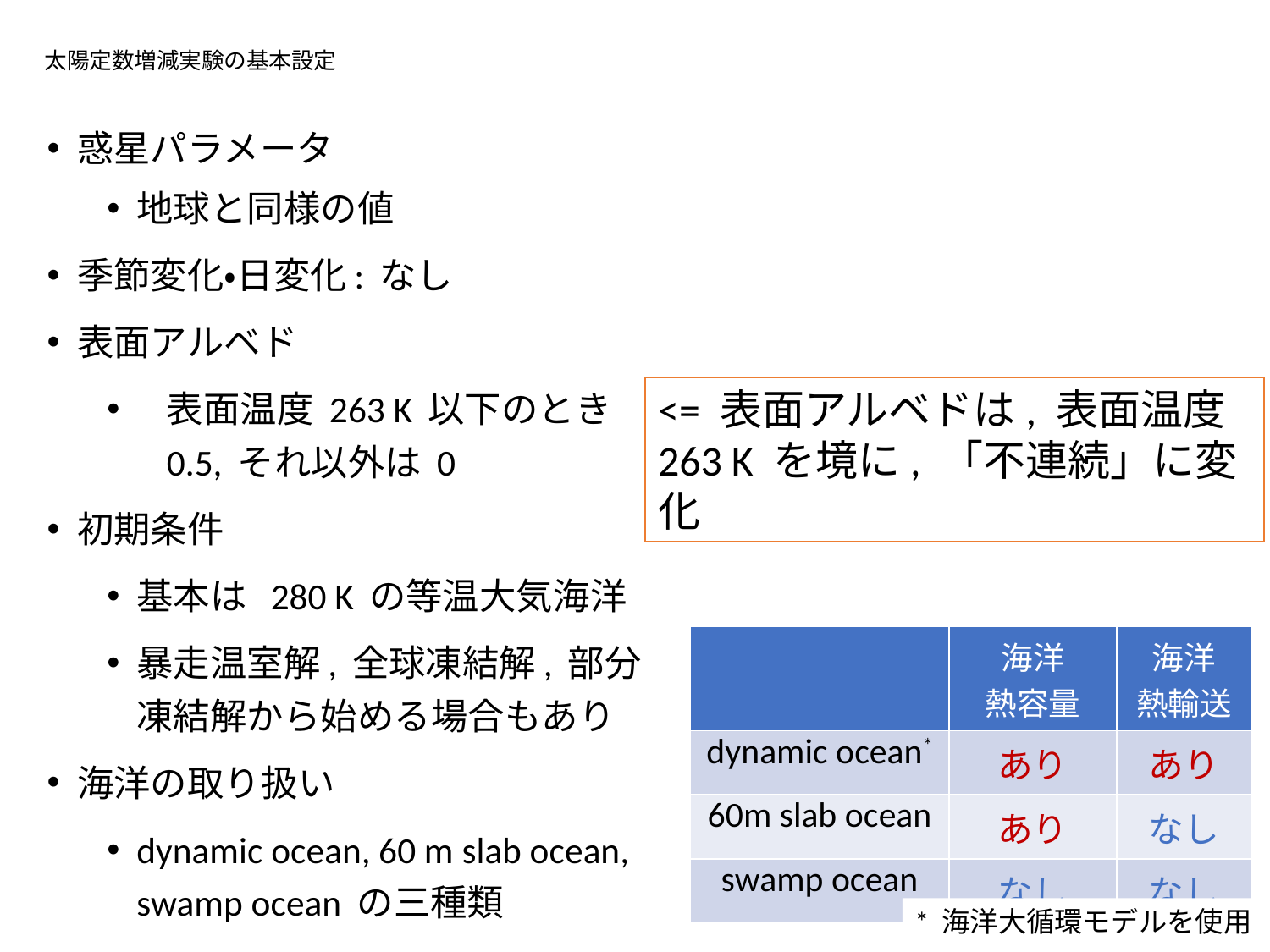

# 太陽定数増減実験の基本設定
惑星パラメータ
地球と同様の値
季節変化・日変化: なし
表面アルベド
表面温度 263 K 以下のとき 0.5, それ以外は 0
初期条件
基本は  280 K の等温大気海洋
暴走温室解, 全球凍結解, 部分凍結解から始める場合もあり
海洋の取り扱い
dynamic ocean, 60 m slab ocean, swamp ocean の三種類

<= 表面アルベドは, 表面温度 263 K を境に, 「不連続」に変化
|  | 海洋 熱容量 | 海洋 熱輸送 |
| --- | --- | --- |
| dynamic ocean\* | あり | あり |
| 60m slab ocean | あり | なし |
| swamp ocean | なし | なし |
* 海洋大循環モデルを使用